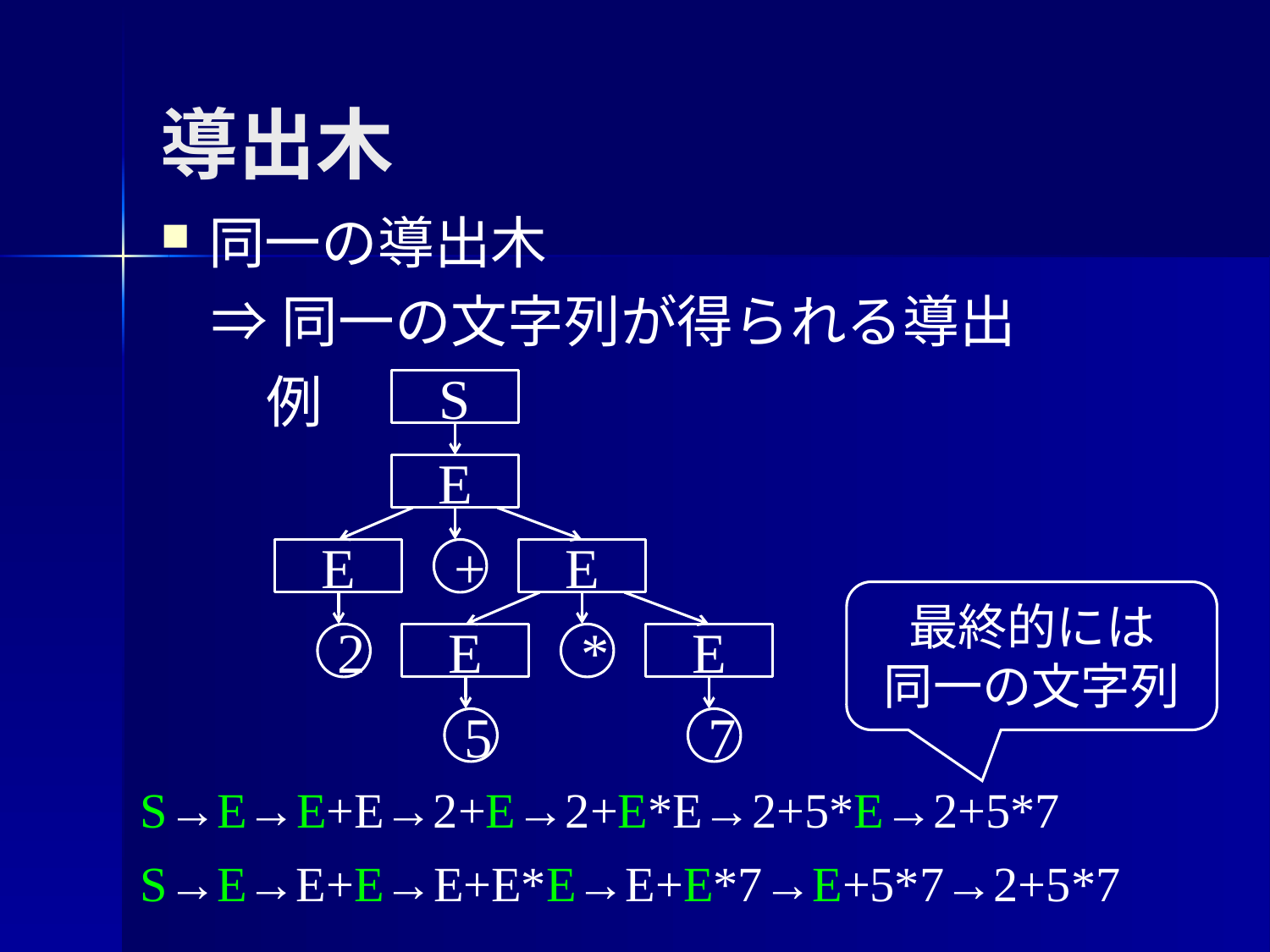

# 導出木
同一の導出木
    ⇒同一の文字列が得られる導出
例
S
E
E
+
E
最終的には
同一の文字列
2
E
*
E
5
7
S→E→E+E→2+E→2+E*E→2+5*E→2+5*7
S→E→E+E→E+E*E→E+E*7→E+5*7→2+5*7